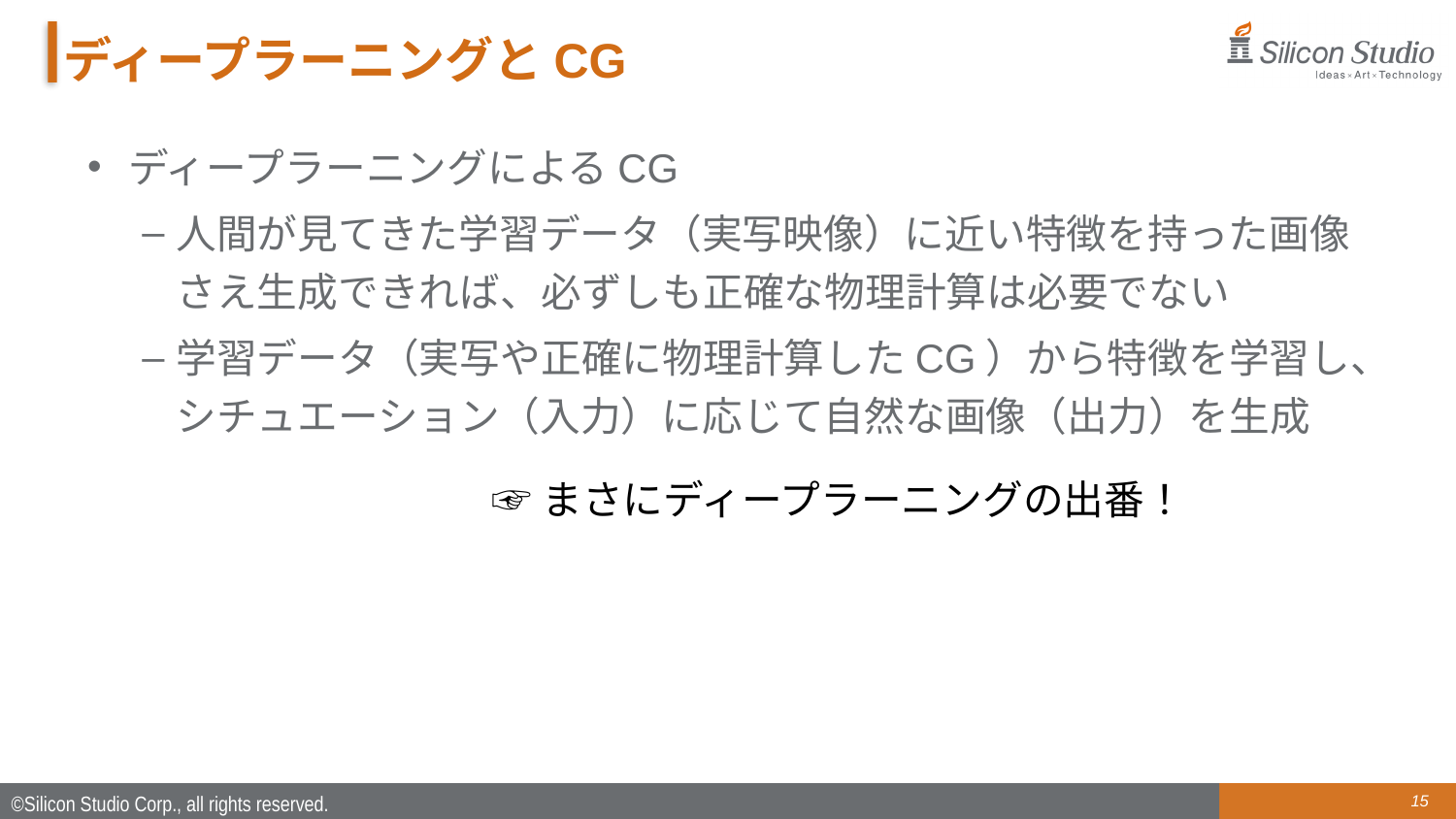

# ディープラーニングとCG
ディープラーニングによるCG
人間が見てきた学習データ（実写映像）に近い特徴を持った画像さえ生成できれば、必ずしも正確な物理計算は必要でない
学習データ（実写や正確に物理計算したCG）から特徴を学習し、シチュエーション（入力）に応じて自然な画像（出力）を生成

☞まさにディープラーニングの出番！